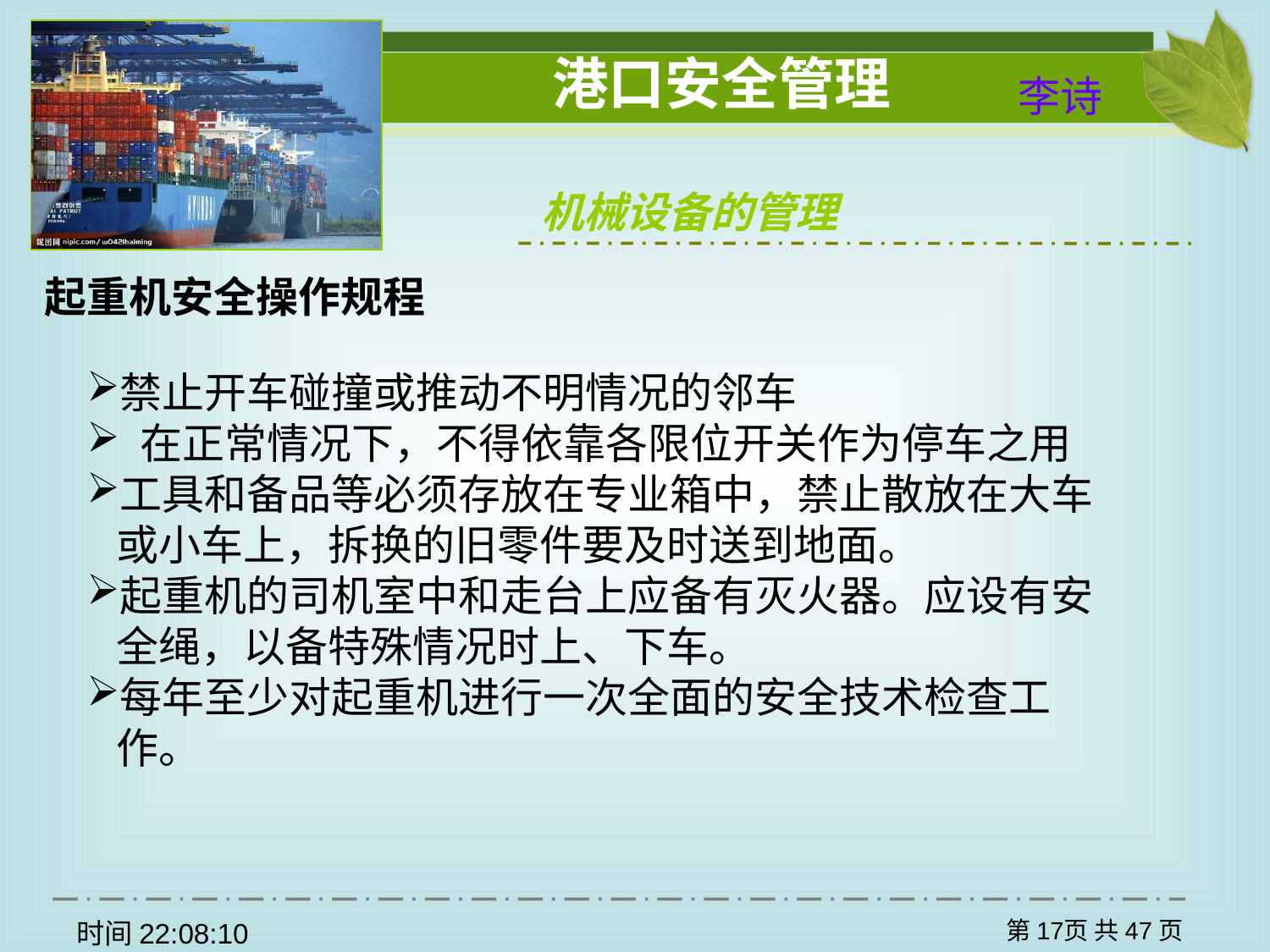

李诗
机械设备的管理
起重机安全操作规程
禁止开车碰撞或推动不明情况的邻车
 在正常情况下，不得依靠各限位开关作为停车之用
工具和备品等必须存放在专业箱中，禁止散放在大车或小车上，拆换的旧零件要及时送到地面。
起重机的司机室中和走台上应备有灭火器。应设有安全绳，以备特殊情况时上、下车。
每年至少对起重机进行一次全面的安全技术检查工作。

第17页 共47页
时间22:08:10